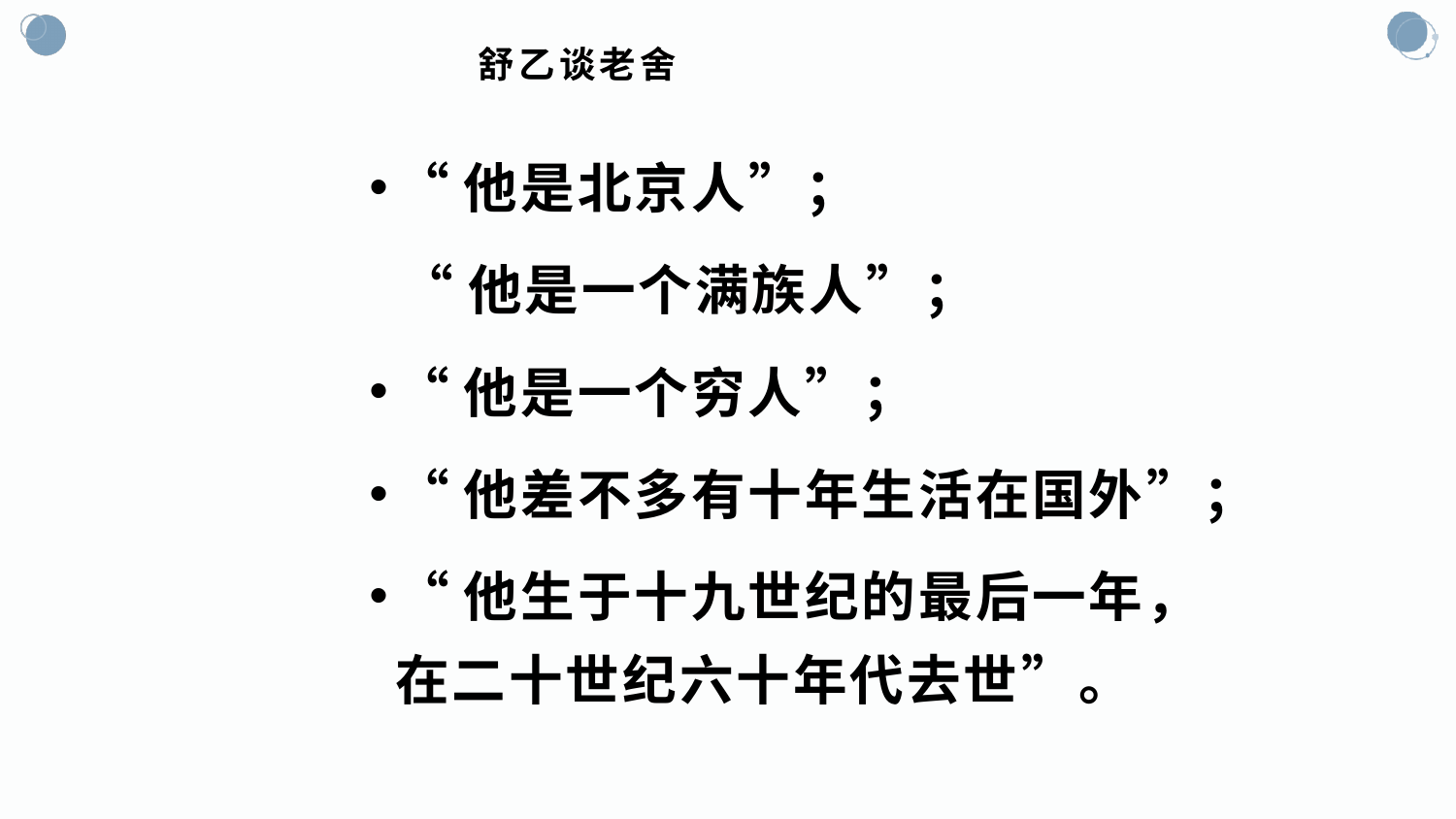

# 舒乙谈老舍
“他是北京人”；
  “他是一个满族人”；
“他是一个穷人”；
“他差不多有十年生活在国外”；
“他生于十九世纪的最后一年，在二十世纪六十年代去世”。